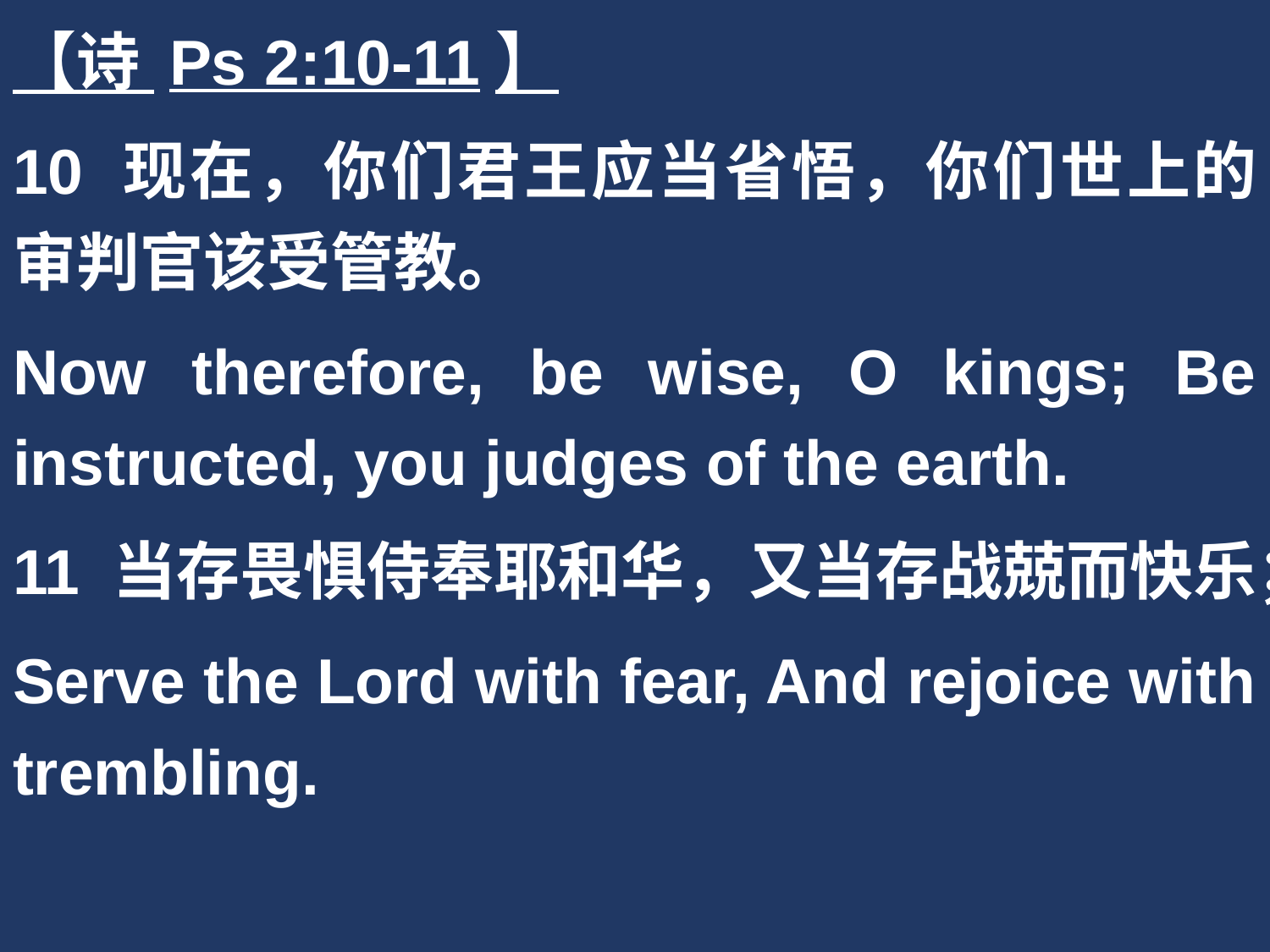

【诗 Ps 2:10-11】
10 现在，你们君王应当省悟，你们世上的审判官该受管教。
Now therefore, be wise, O kings; Be instructed, you judges of the earth.
11 当存畏惧侍奉耶和华，又当存战兢而快乐；
Serve the Lord with fear, And rejoice with trembling.